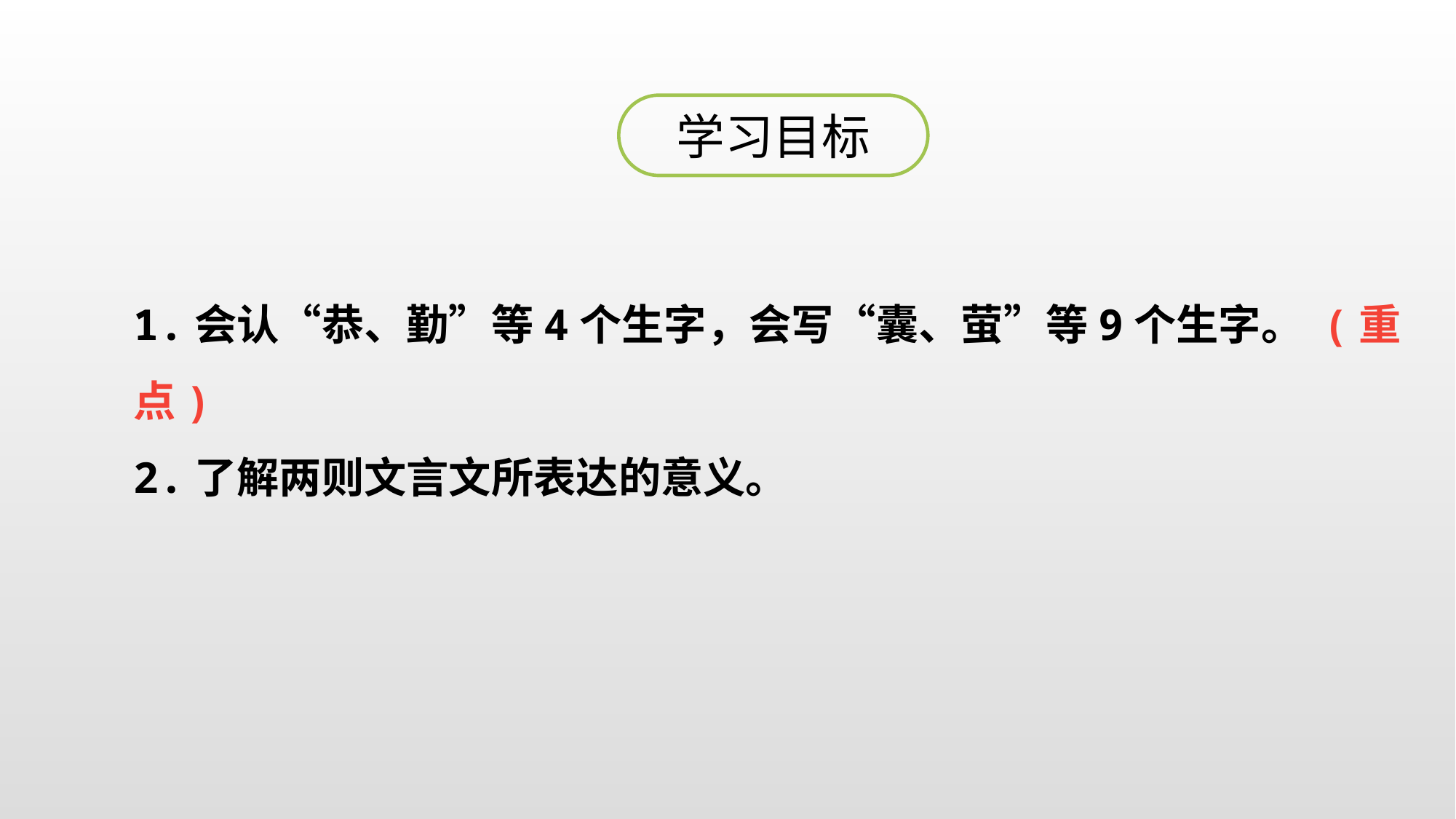

学习目标
1.会认“恭、勤”等4个生字，会写“囊、萤”等9个生字。 (重点)
2.了解两则文言文所表达的意义。